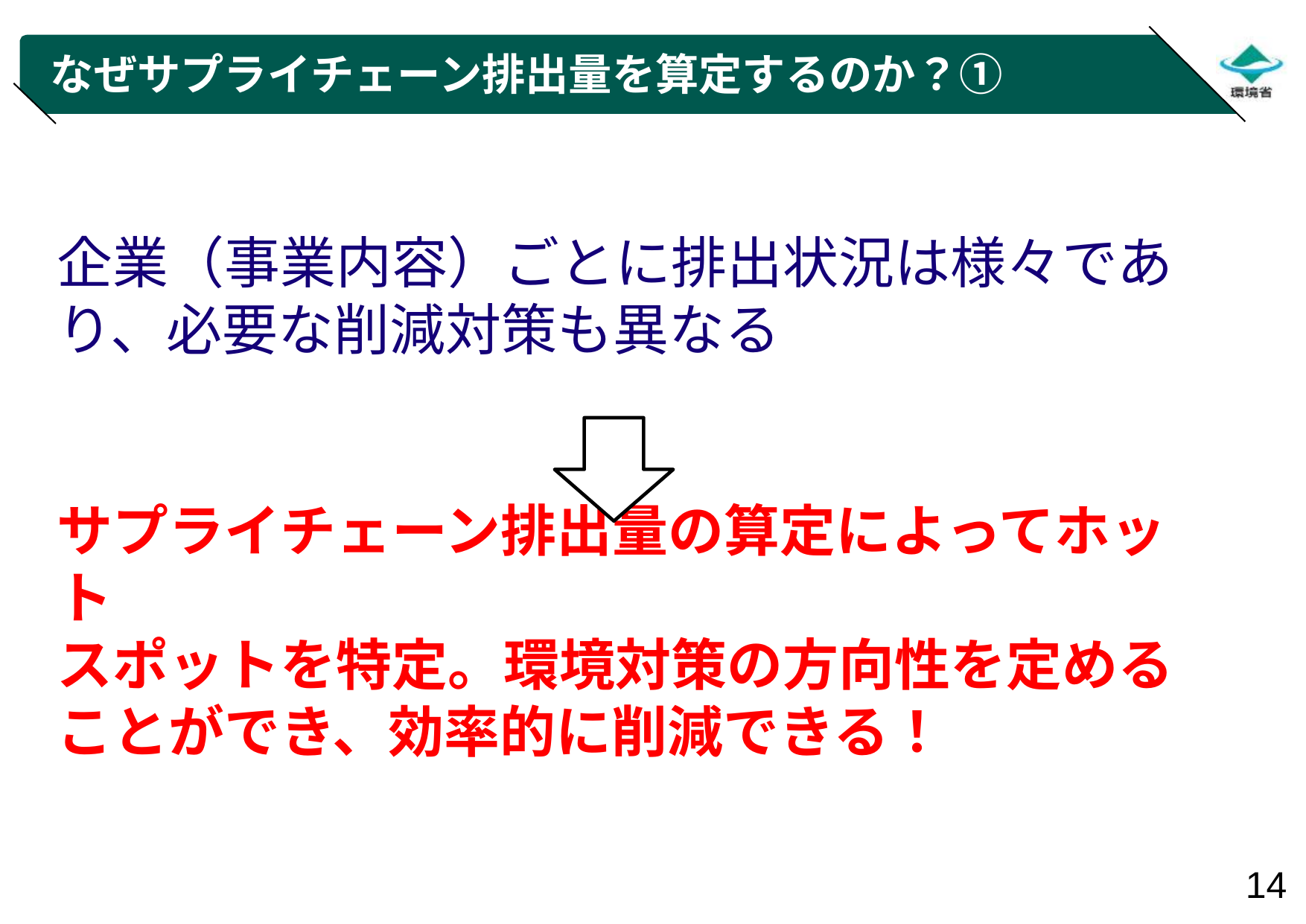

# なぜサプライチェーン排出量を算定するのか？①
企業（事業内容）ごとに排出状況は様々であり、必要な削減対策も異なる

サプライチェーン排出量の算定によってホット
スポットを特定。環境対策の方向性を定めることができ、効率的に削減できる！